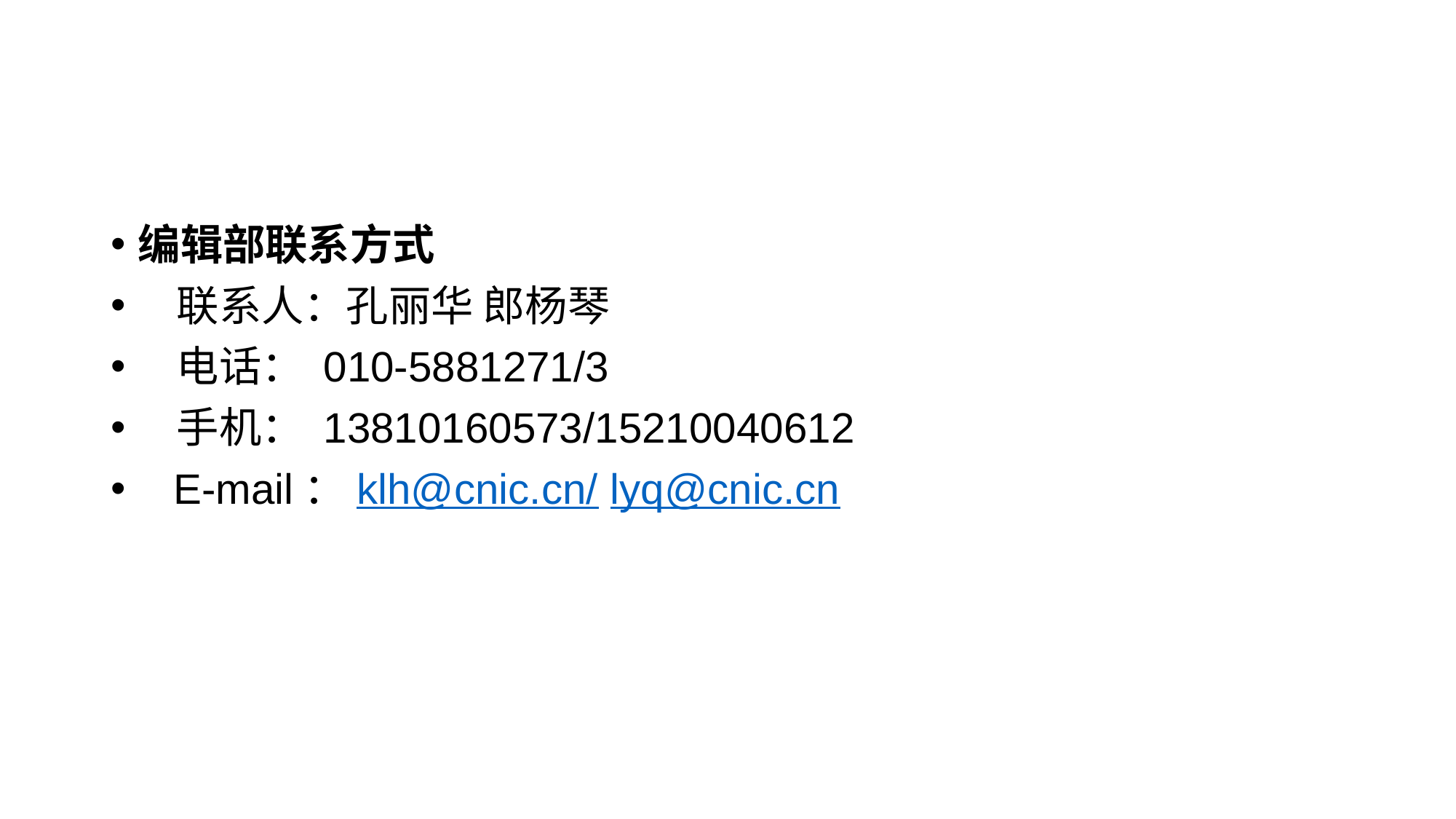

#
编辑部联系方式
   联系人：孔丽华 郎杨琴
   电话： 010-5881271/3
   手机： 13810160573/15210040612
   E-mail：klh@cnic.cn/ lyq@cnic.cn